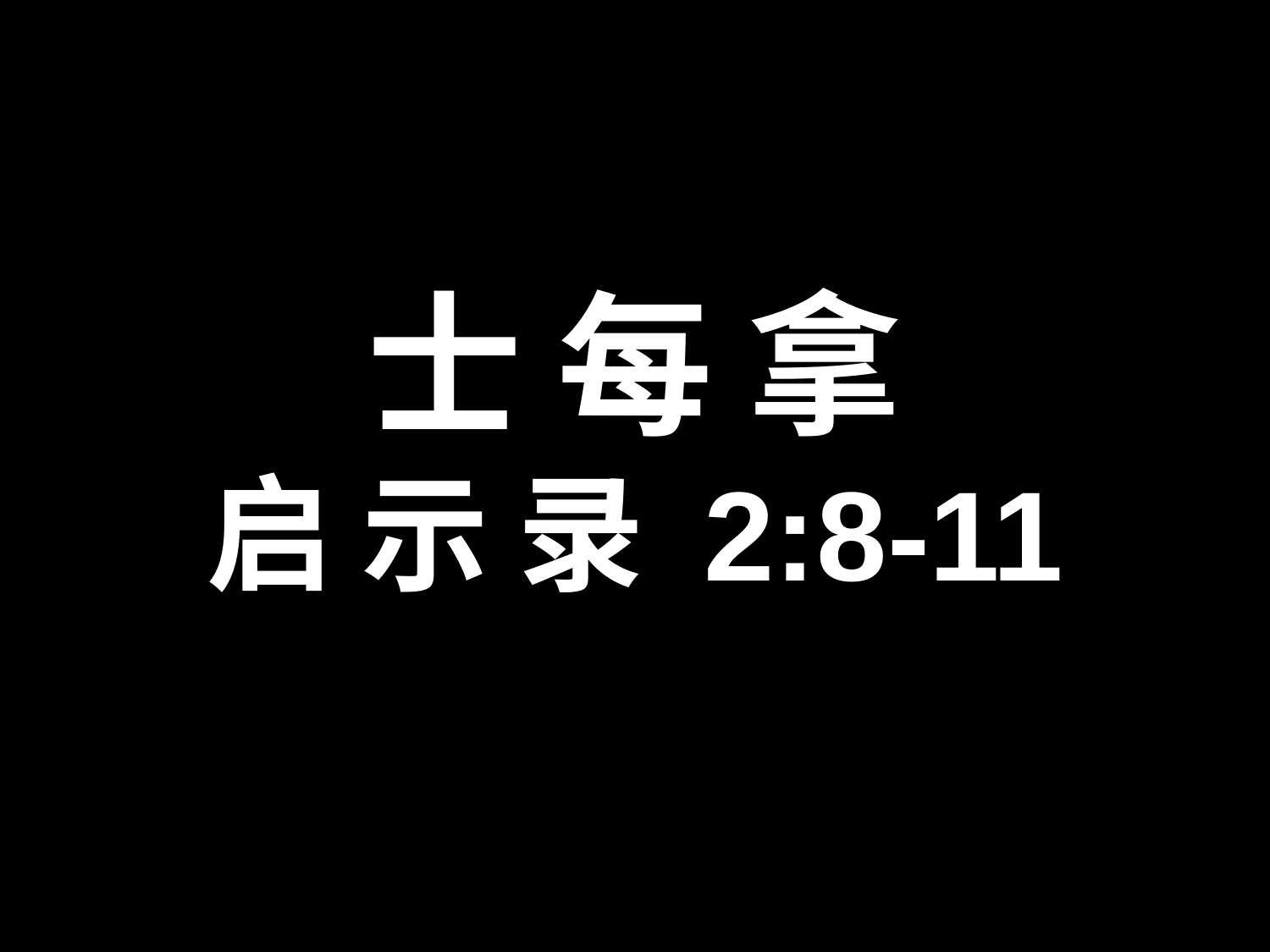

士 每 拿
启 示 录 2:8-11